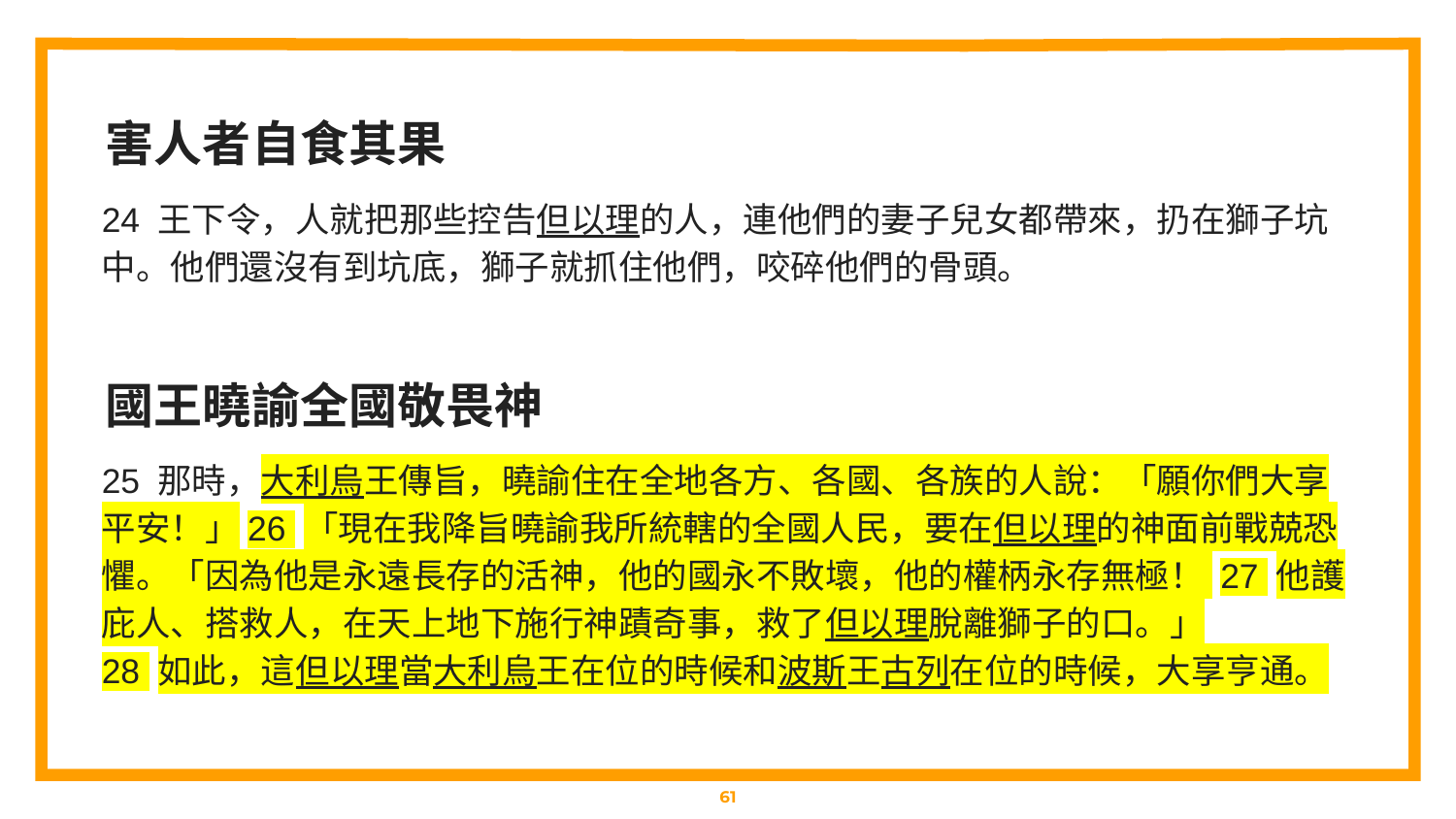

害人者自食其果
24 王下令，人就把那些控告但以理的人，連他們的妻子兒女都帶來，扔在獅子坑中。他們還沒有到坑底，獅子就抓住他們，咬碎他們的骨頭。

國王曉諭全國敬畏神
25 那時，大利烏王傳旨，曉諭住在全地各方、各國、各族的人說：「願你們大享平安！」26 「現在我降旨曉諭我所統轄的全國人民，要在但以理的神面前戰兢恐懼。「因為他是永遠長存的活神，他的國永不敗壞，他的權柄永存無極！ 27 他護庇人、搭救人，在天上地下施行神蹟奇事，救了但以理脫離獅子的口。」
28 如此，這但以理當大利烏王在位的時候和波斯王古列在位的時候，大享亨通。
61